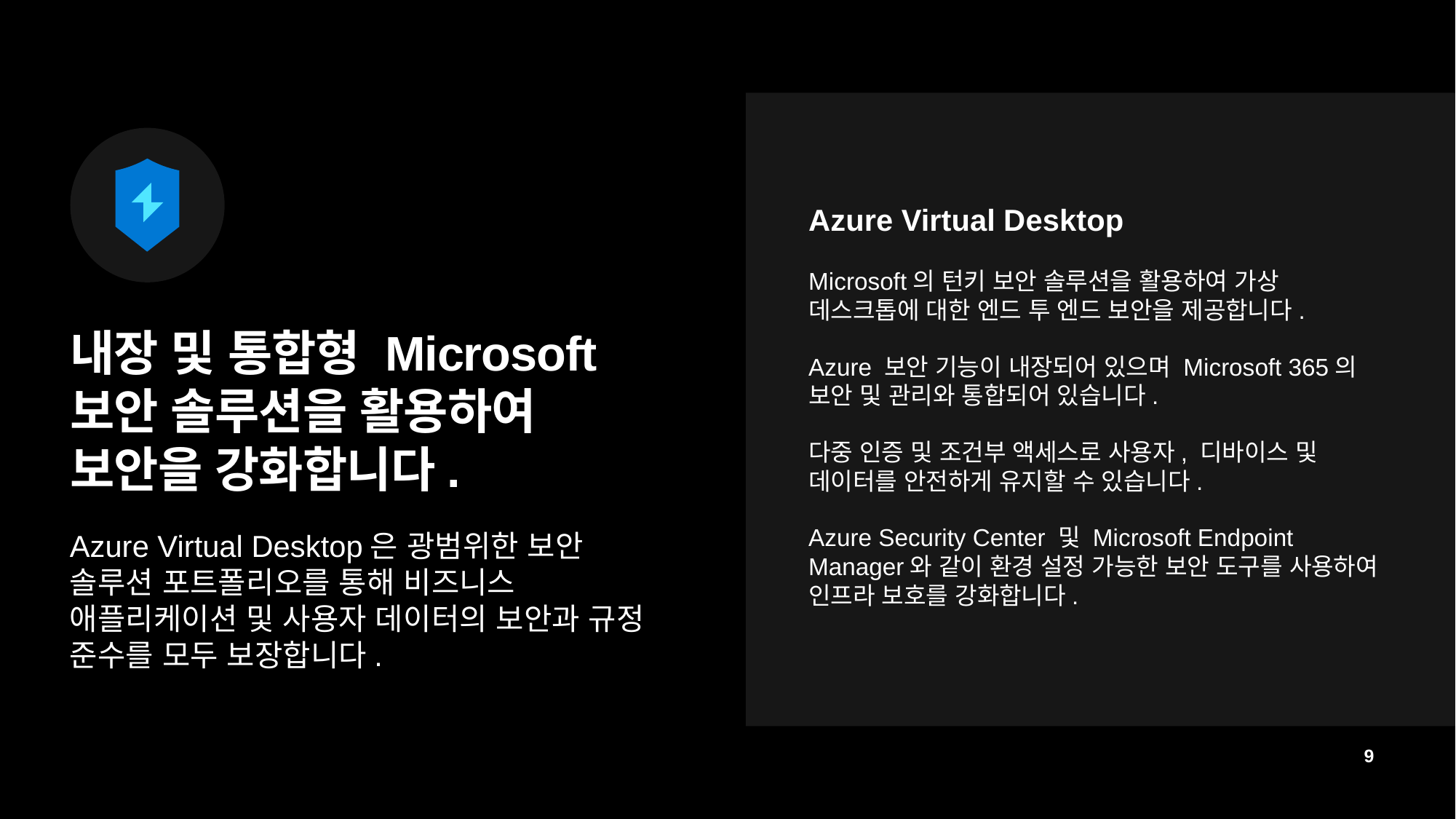

Azure Virtual Desktop
Microsoft의 턴키 보안 솔루션을 활용하여 가상 데스크톱에 대한 엔드 투 엔드 보안을 제공합니다.
Azure 보안 기능이 내장되어 있으며 Microsoft 365의 보안 및 관리와 통합되어 있습니다.
다중 인증 및 조건부 액세스로 사용자, 디바이스 및 데이터를 안전하게 유지할 수 있습니다.
Azure Security Center 및 Microsoft Endpoint Manager와 같이 환경 설정 가능한 보안 도구를 사용하여 인프라 보호를 강화합니다.
# 내장 및 통합형 Microsoft 보안 솔루션을 활용하여 보안을 강화합니다.
Azure Virtual Desktop은 광범위한 보안 솔루션 포트폴리오를 통해 비즈니스 애플리케이션 및 사용자 데이터의 보안과 규정 준수를 모두 보장합니다.
9